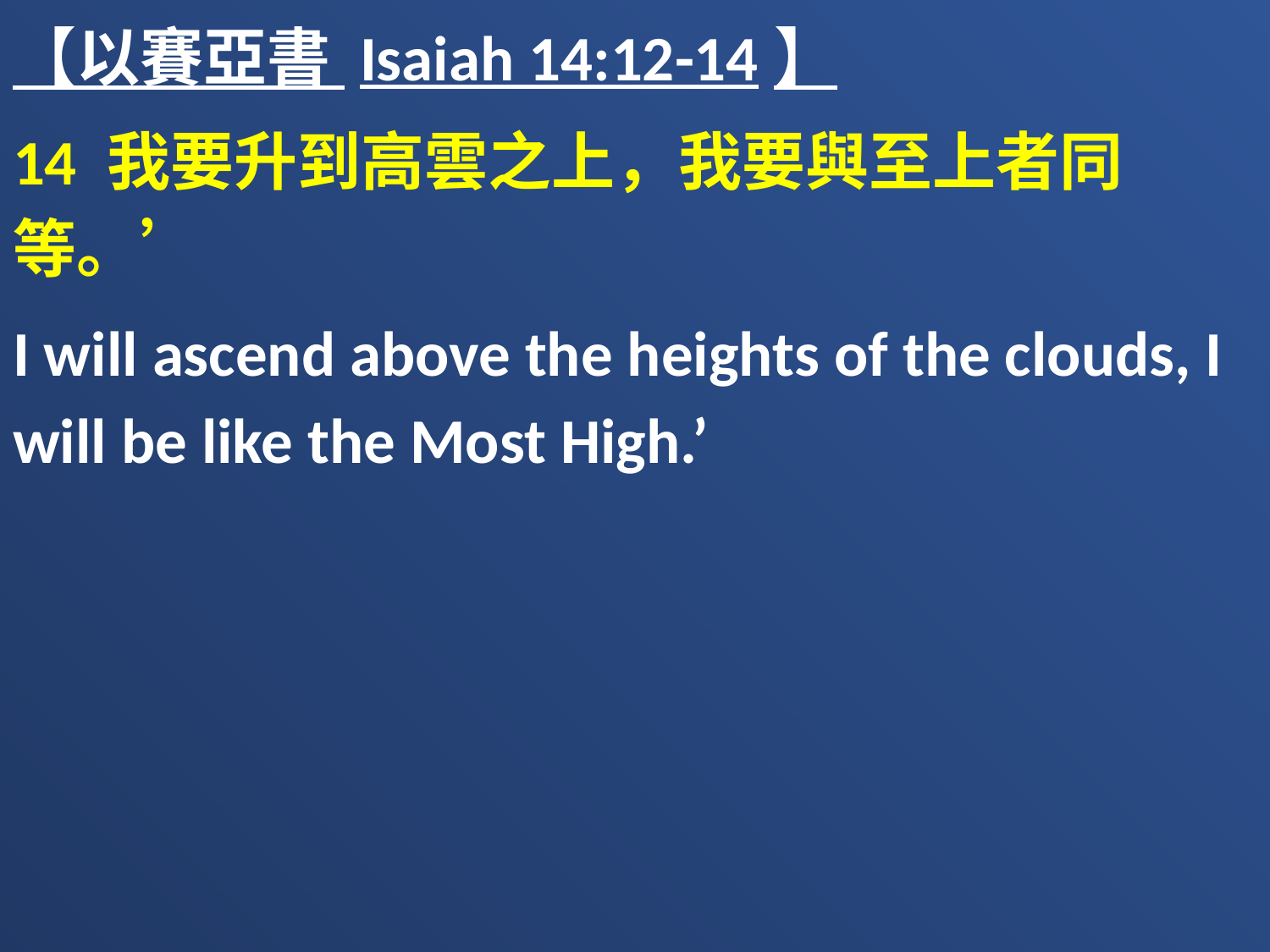

【以賽亞書 Isaiah 14:12-14】
14 我要升到高雲之上，我要與至上者同等。’
I will ascend above the heights of the clouds, I will be like the Most High.’